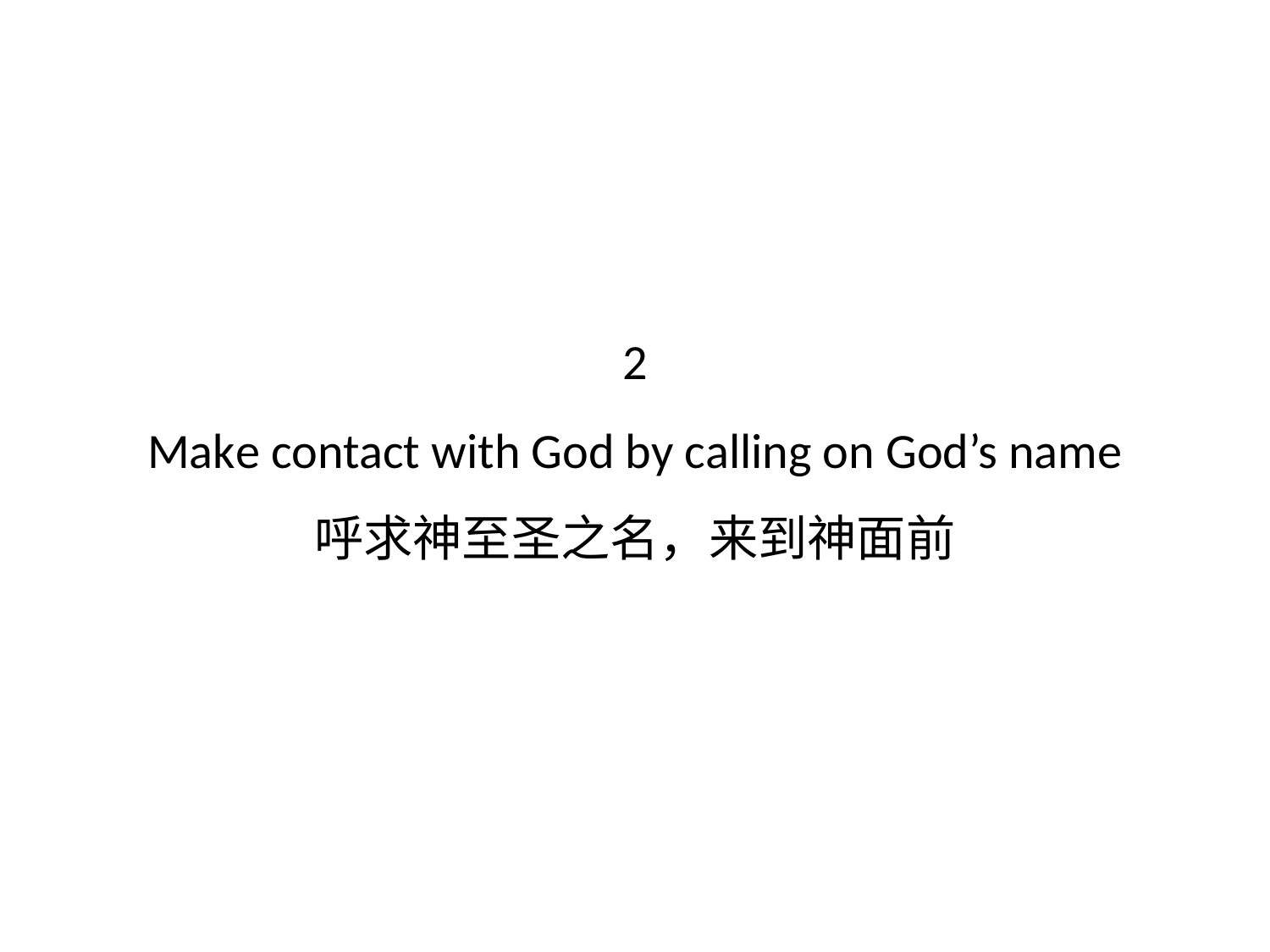

# 2 Make contact with God by calling on God’s name 呼求神至圣之名，来到神面前